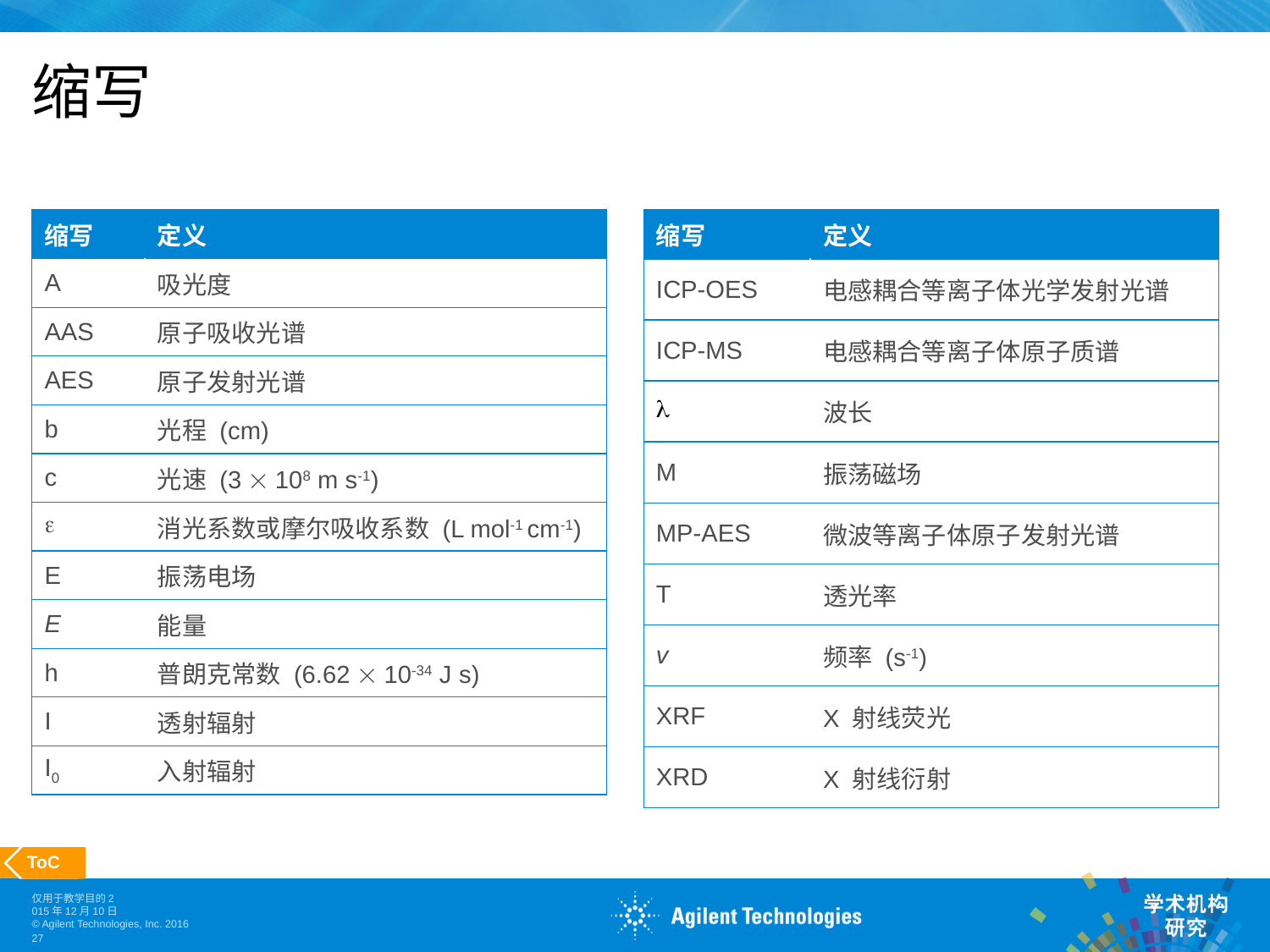

# 缩写
| 缩写 | 定义 |
| --- | --- |
| ICP-OES | 电感耦合等离子体光学发射光谱 |
| ICP-MS | 电感耦合等离子体原子质谱 |
| λ | 波长 |
| M | 振荡磁场 |
| MP-AES | 微波等离子体原子发射光谱 |
| T | 透光率 |
| v | 频率 (s-1) |
| XRF | X 射线荧光 |
| XRD | X 射线衍射 |
| 缩写 | 定义 |
| --- | --- |
| A | 吸光度 |
| AAS | 原子吸收光谱 |
| AES | 原子发射光谱 |
| b | 光程 (cm) |
| c | 光速 (3 × 108 m s-1) |
| ε | 消光系数或摩尔吸收系数 (L mol-1 cm-1) |
| E | 振荡电场 |
| E | 能量 |
| h | 普朗克常数 (6.62 × 10-34 J s) |
| I | 透射辐射 |
| I0 | 入射辐射 |
 ToC